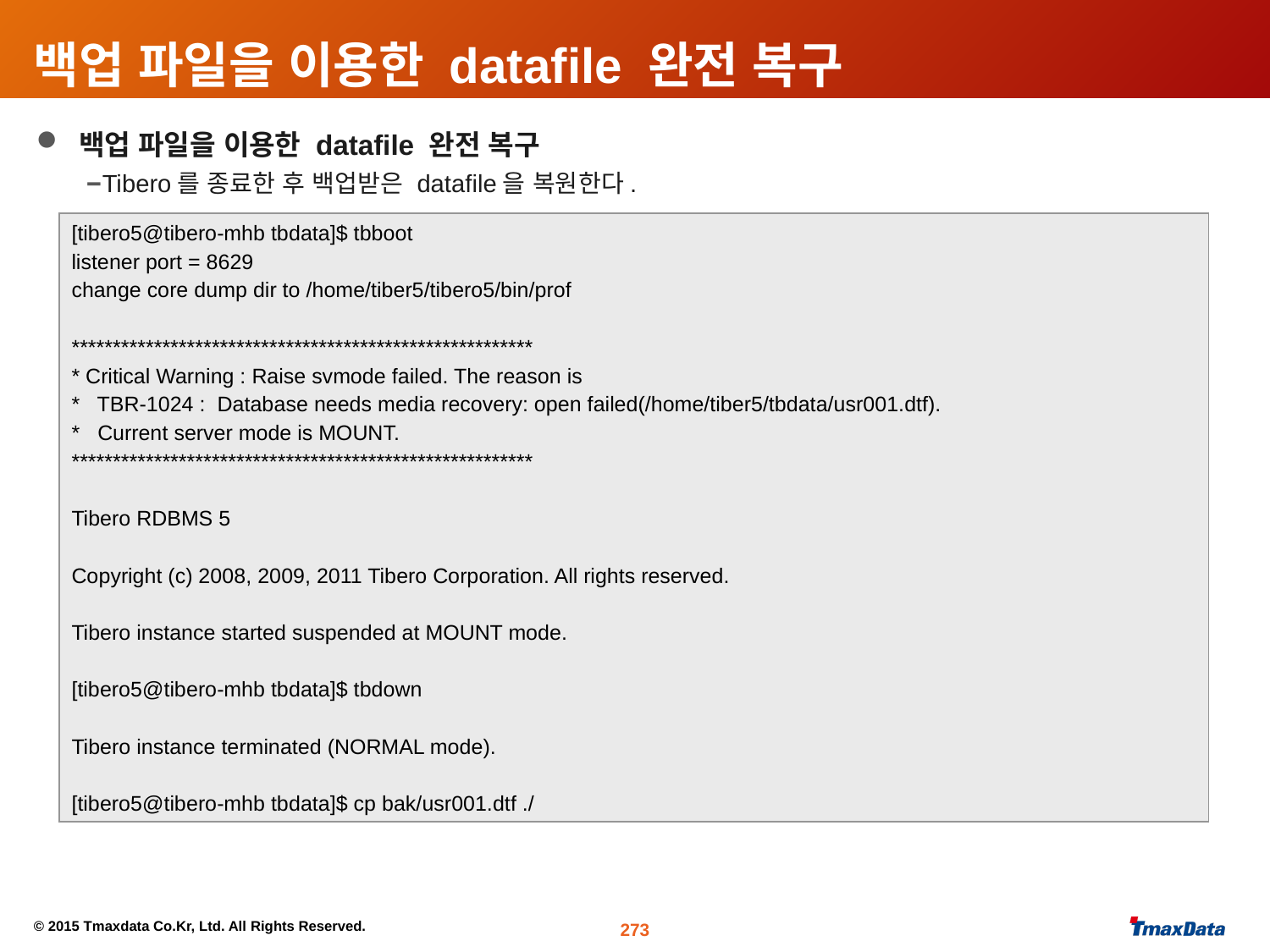

# 백업 파일을 이용한 datafile 완전 복구
 백업 파일을 이용한 datafile 완전 복구
Tibero를 종료한 후 백업받은 datafile을 복원한다.

[tibero5@tibero-mhb tbdata]$ tbboot
listener port = 8629
change core dump dir to /home/tiber5/tibero5/bin/prof

********************************************************
* Critical Warning : Raise svmode failed. The reason is
*   TBR-1024 :  Database needs media recovery: open failed(/home/tiber5/tbdata/usr001.dtf).
*   Current server mode is MOUNT.
********************************************************

Tibero RDBMS 5

Copyright (c) 2008, 2009, 2011 Tibero Corporation. All rights reserved.

Tibero instance started suspended at MOUNT mode.

[tibero5@tibero-mhb tbdata]$ tbdown

Tibero instance terminated (NORMAL mode).

[tibero5@tibero-mhb tbdata]$ cp bak/usr001.dtf ./